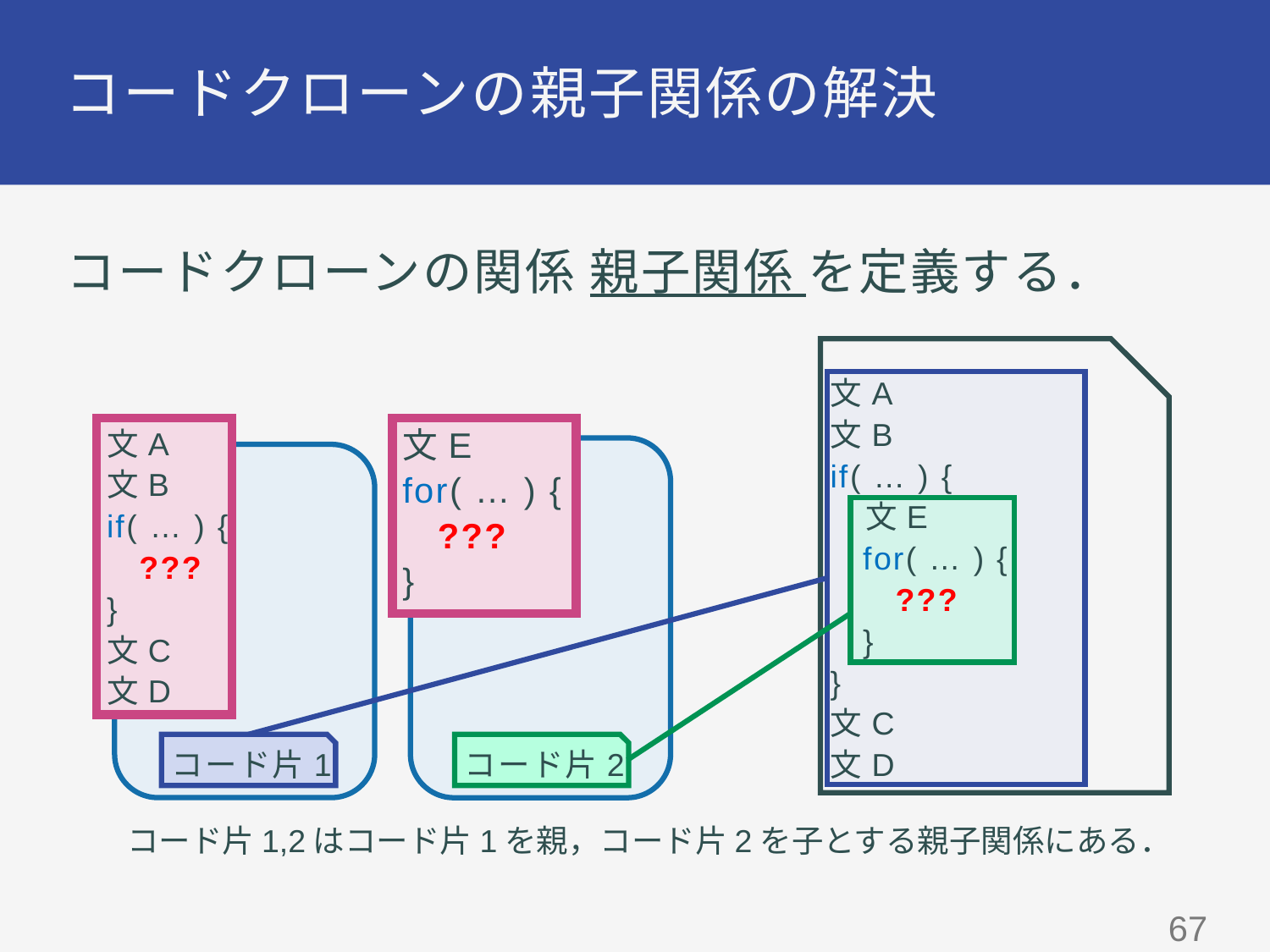

# コードクローンの親子関係の解決
コードクローンの関係 親子関係 を定義する．
文A
文B
if( … ) {
   文E
   for( … ) {
      ???
   }
}
文C
文D

文A
文B
if( … ) {
   ???
}
文C
文D
文E
for( … ) {
   ???
}

コード片1
コード片2
コード片1,2はコード片1を親，コード片2を子とする親子関係にある．
67